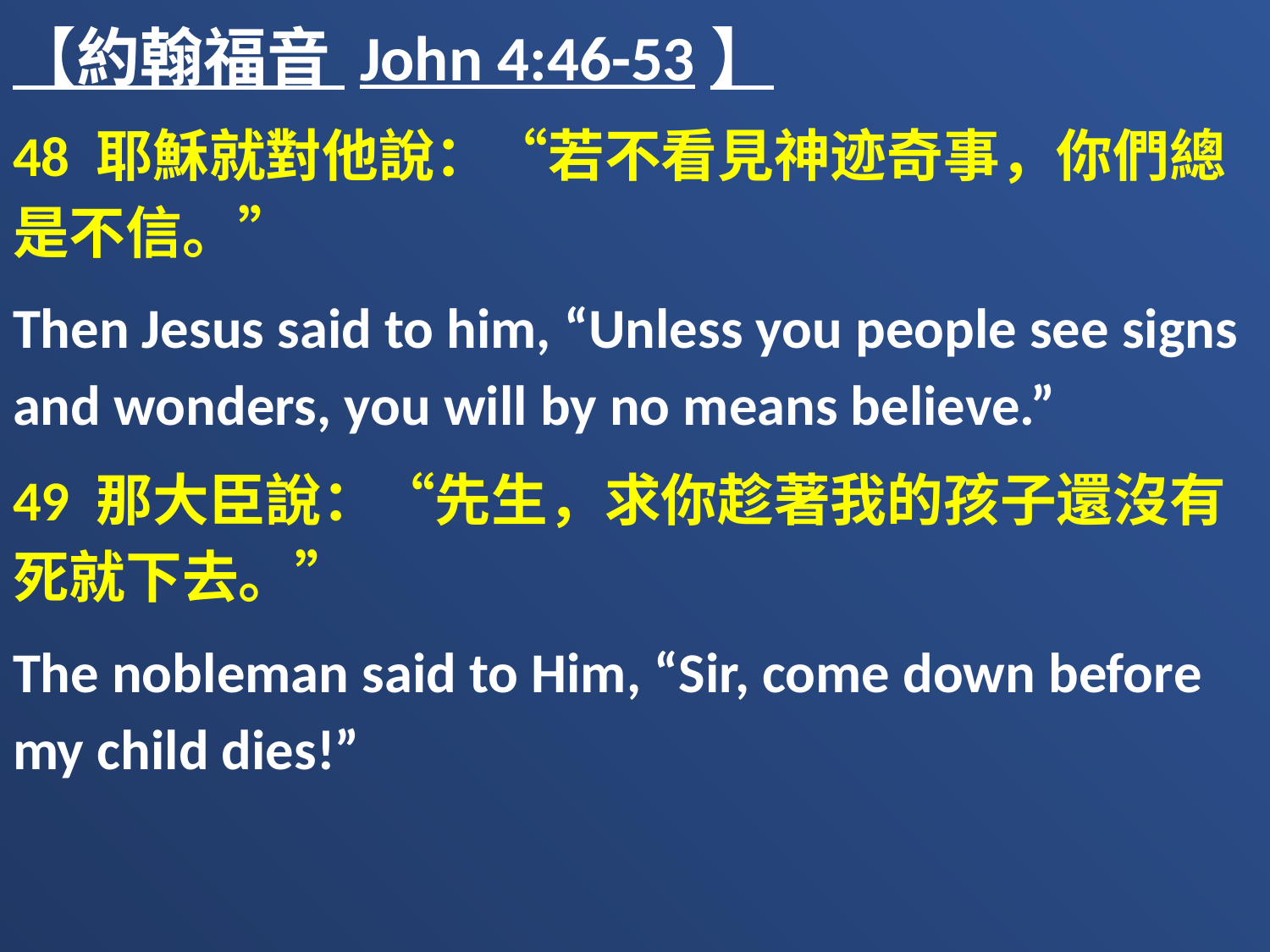

【約翰福音 John 4:46-53】
48 耶穌就對他說：“若不看見神迹奇事，你們總是不信。”
Then Jesus said to him, “Unless you people see signs and wonders, you will by no means believe.”
49 那大臣說：“先生，求你趁著我的孩子還沒有死就下去。”
The nobleman said to Him, “Sir, come down before my child dies!”